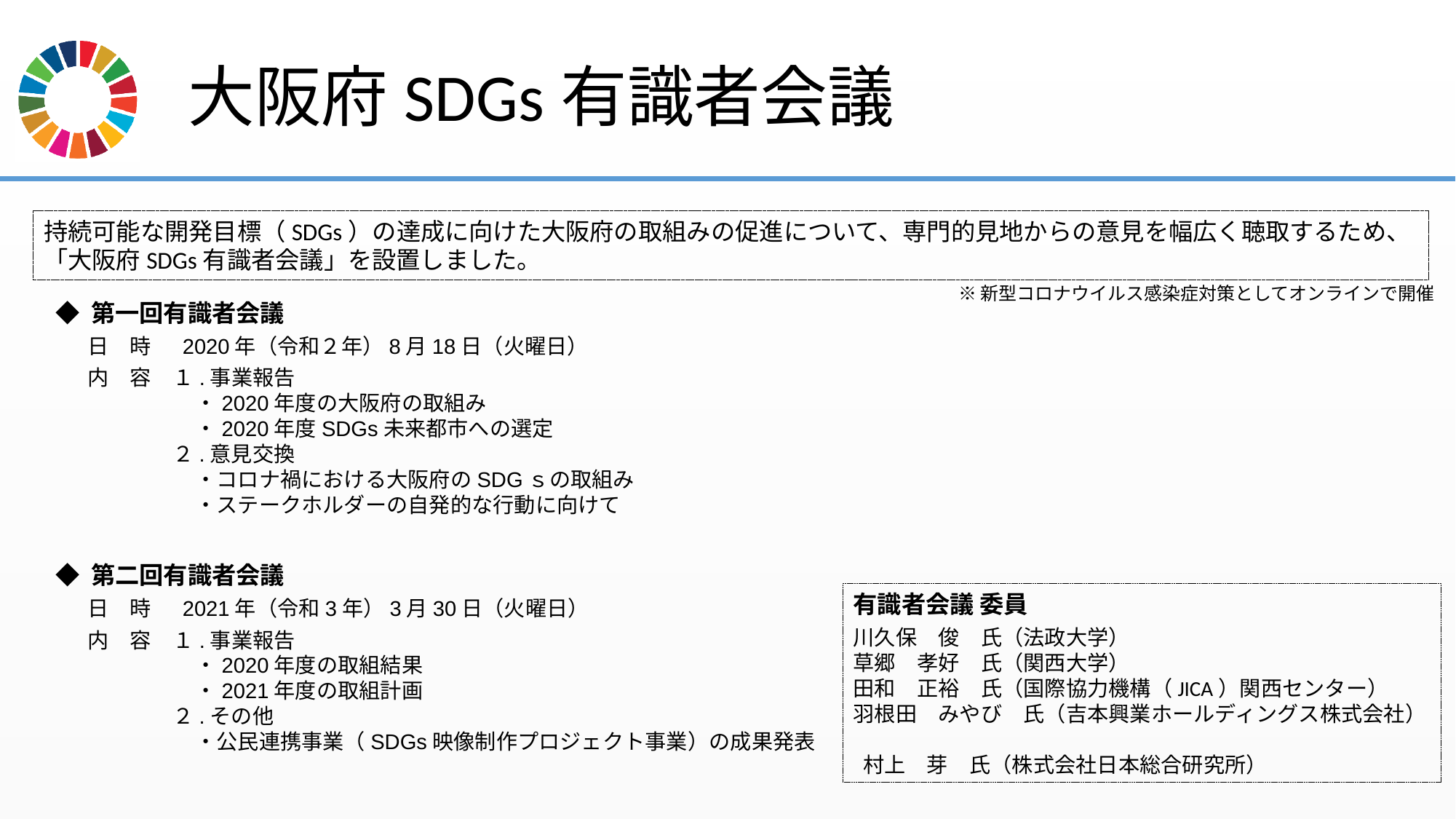

# 大阪府SDGs有識者会議
持続可能な開発目標（SDGs）の達成に向けた大阪府の取組みの促進について、専門的見地からの意見を幅広く聴取するため、「大阪府SDGs有識者会議」を設置しました。
※新型コロナウイルス感染症対策としてオンラインで開催
◆ 第一回有識者会議
日　時　 2020年（令和２年）8月18日（火曜日）
内　容　１.事業報告
・2020年度の大阪府の取組み
・2020年度SDGs未来都市への選定
２.意見交換
・コロナ禍における大阪府のSDGｓの取組み
・ステークホルダーの自発的な行動に向けて
◆ 第二回有識者会議
日　時　 2021年（令和3年）3月30日（火曜日）
内　容　１.事業報告
・2020年度の取組結果
・2021年度の取組計画
２.その他
・公民連携事業（SDGs映像制作プロジェクト事業）の成果発表
有識者会議 委員
川久保　俊　氏（法政大学）
草郷　孝好　氏（関西大学）
田和　正裕　氏（国際協力機構（JICA）関西センター）
羽根田　みやび　氏（吉本興業ホールディングス株式会社）
 村上　芽　氏（株式会社日本総合研究所）